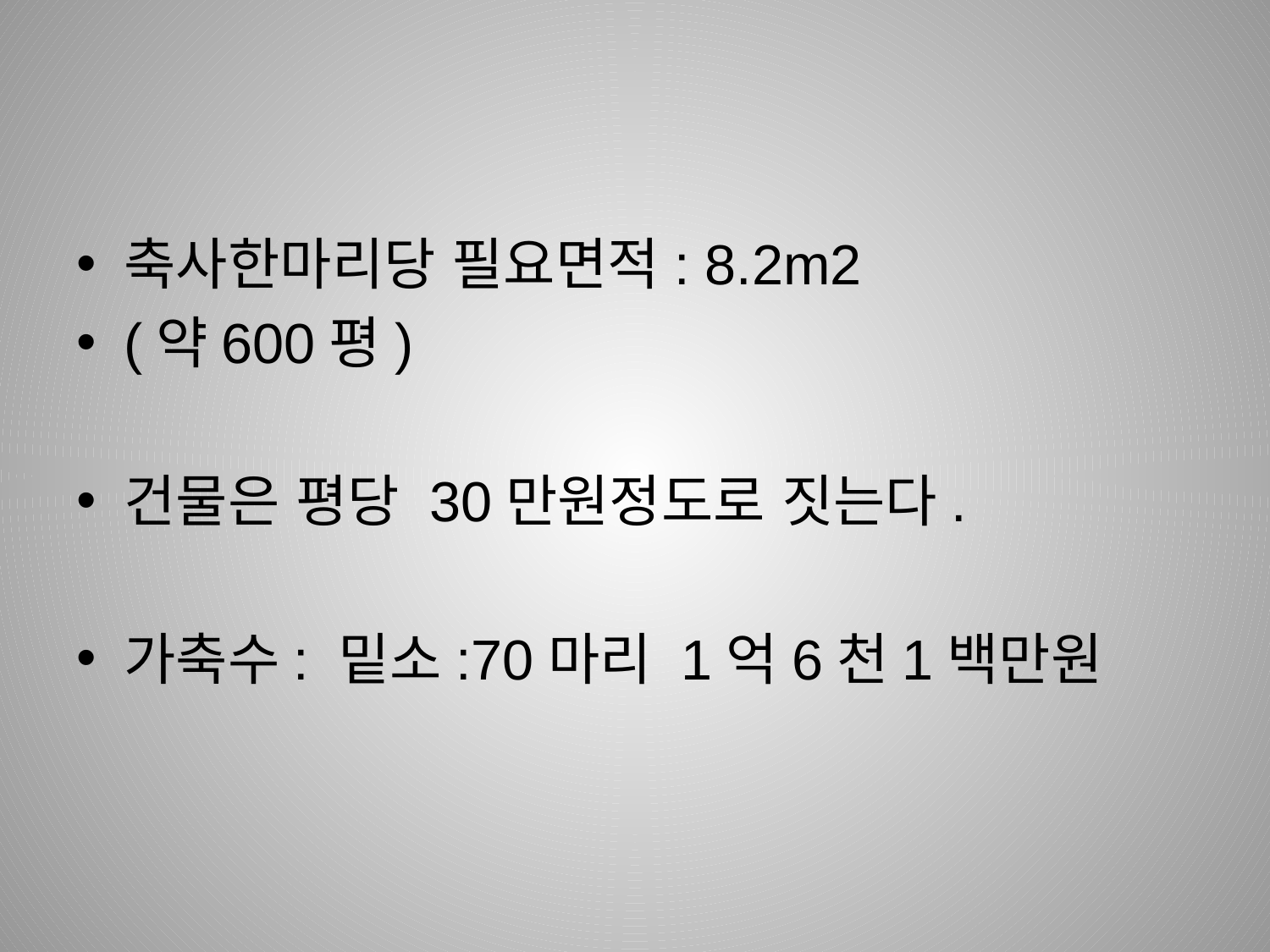

#
축사한마리당 필요면적: 8.2m2
(약600평)

건물은 평당 30만원정도로 짓는다.

가축수: 밑소:70마리 1억6천1백만원